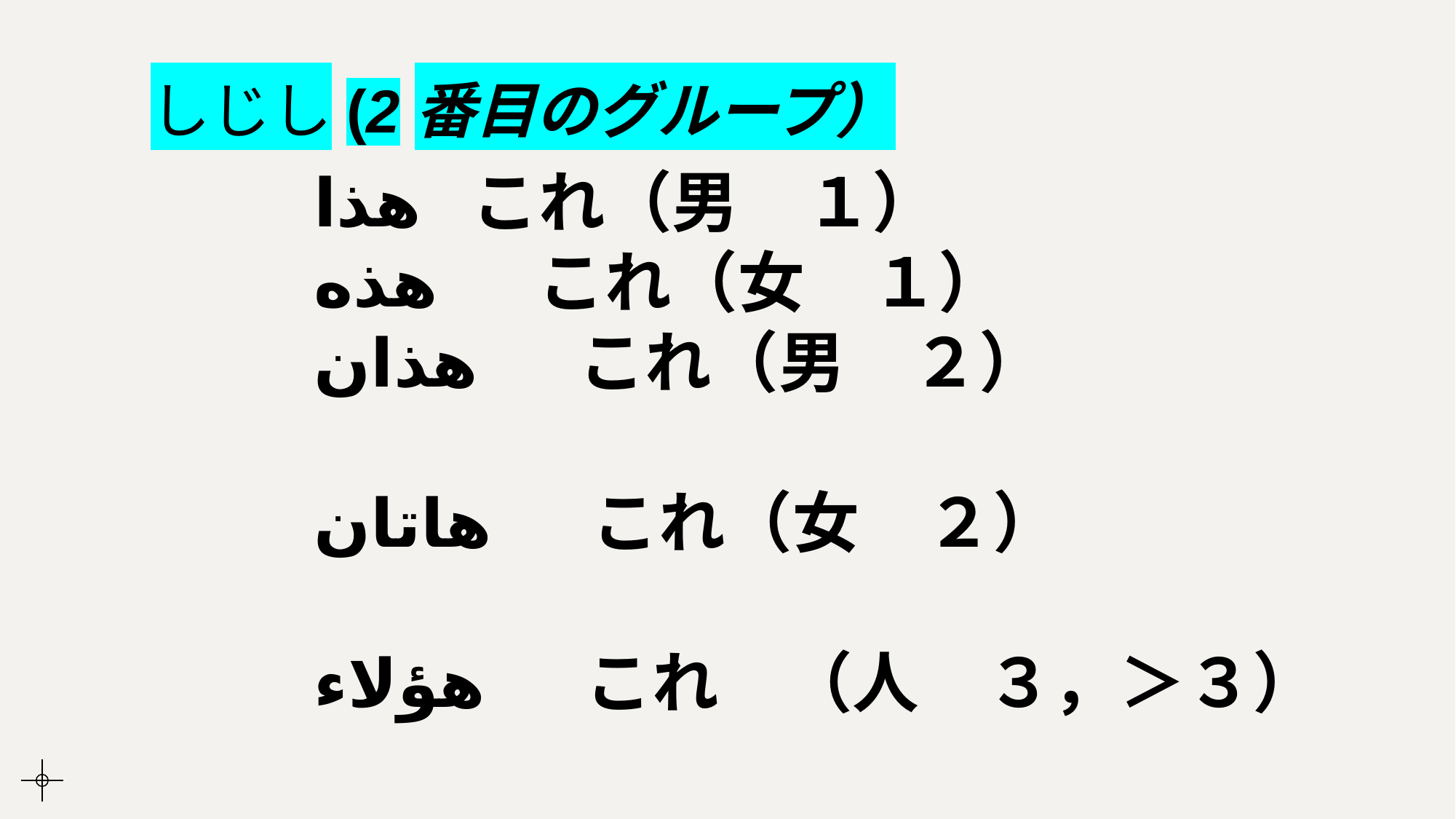

しじし(2番目のグループ）
هذا  これ（男　１）
هذه 　これ（女　１）
هذان 　これ（男　２）

هاتان 　これ（女　２）

هؤلاء 　これ　（人　３，＞３）